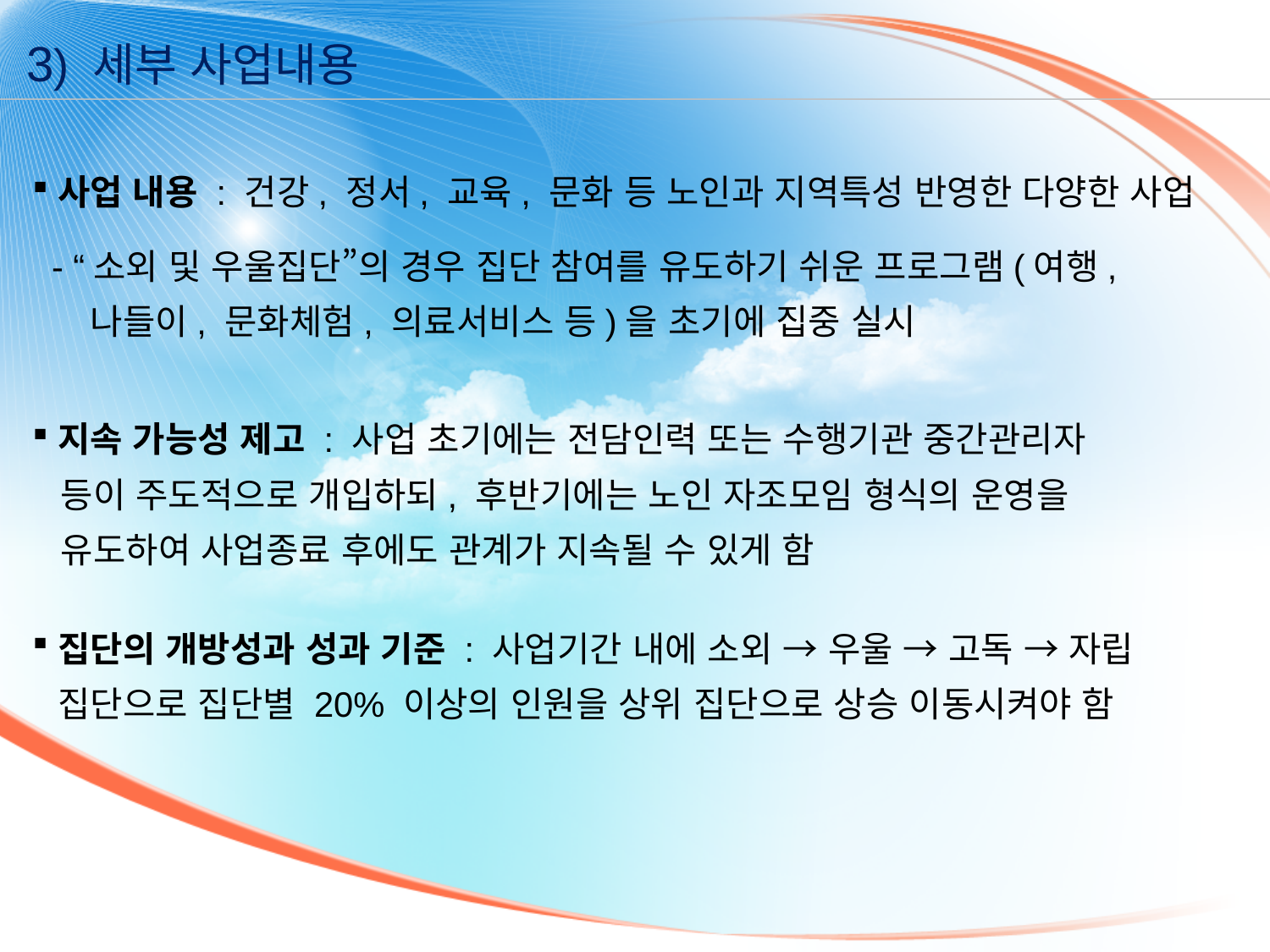

3) 세부 사업내용

사업 내용 : 건강, 정서, 교육, 문화 등 노인과 지역특성 반영한 다양한 사업

  - “소외 및 우울집단”의 경우 집단 참여를 유도하기 쉬운 프로그램(여행,
     나들이, 문화체험, 의료서비스 등)을 초기에 집중 실시

지속 가능성 제고 : 사업 초기에는 전담인력 또는 수행기관 중간관리자
  등이 주도적으로 개입하되, 후반기에는 노인 자조모임 형식의 운영을
  유도하여 사업종료 후에도 관계가 지속될 수 있게 함

집단의 개방성과 성과 기준 : 사업기간 내에 소외 → 우울 → 고독 → 자립 집단으로 집단별 20% 이상의 인원을 상위 집단으로 상승 이동시켜야 함